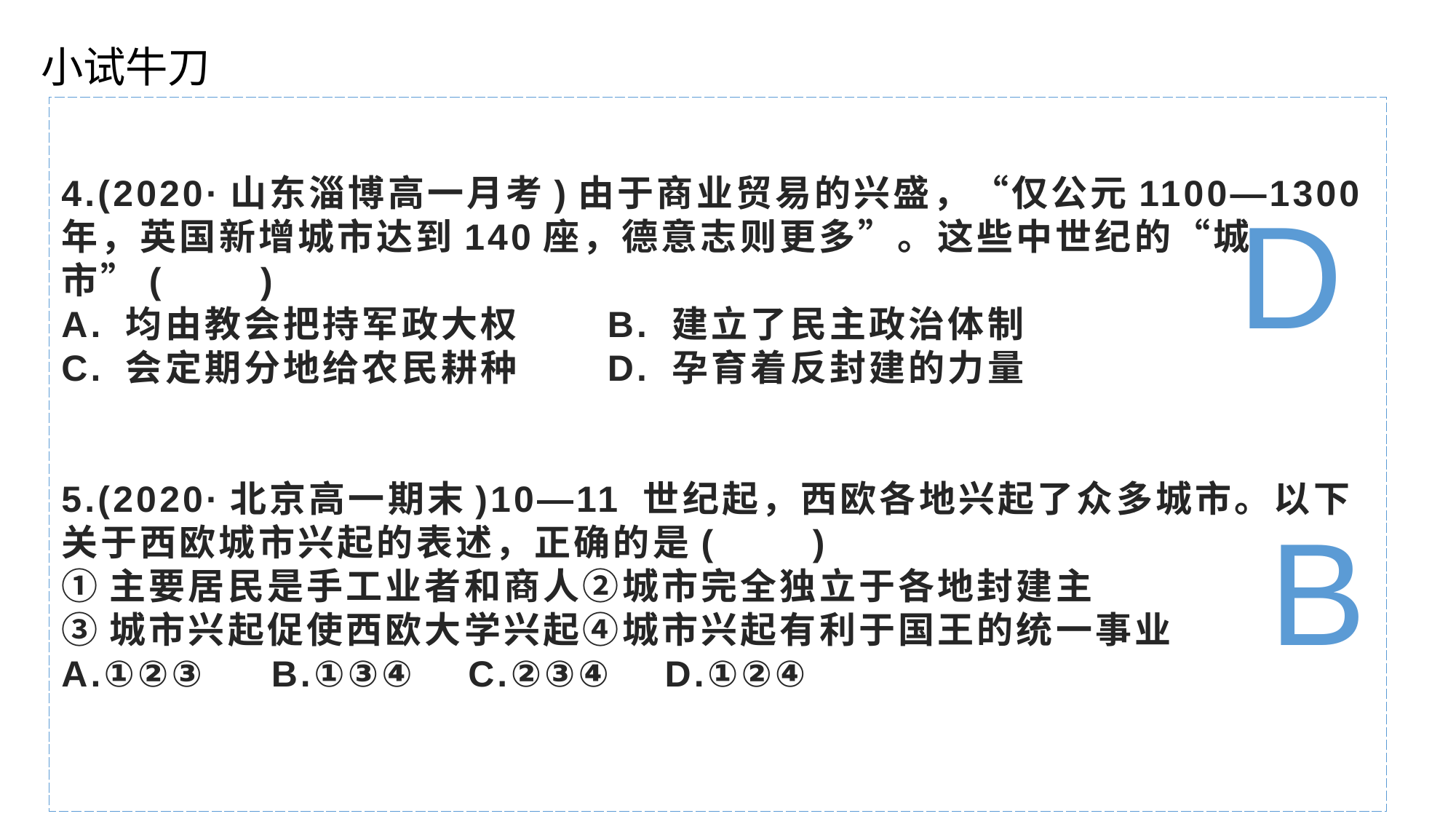

小试牛刀
4.(2020·山东淄博高一月考)由于商业贸易的兴盛，“仅公元1100—1300年，英国新增城市达到140座，德意志则更多”。这些中世纪的“城市”(　　)
A. 均由教会把持军政大权       B. 建立了民主政治体制
C. 会定期分地给农民耕种       D. 孕育着反封建的力量

5.(2020·北京高一期末)10—11 世纪起，西欧各地兴起了众多城市。以下关于西欧城市兴起的表述，正确的是(　　)
①主要居民是手工业者和商人②城市完全独立于各地封建主
③城市兴起促使西欧大学兴起④城市兴起有利于国王的统一事业
A.①②③     B.①③④    C.②③④    D.①②④

D
B